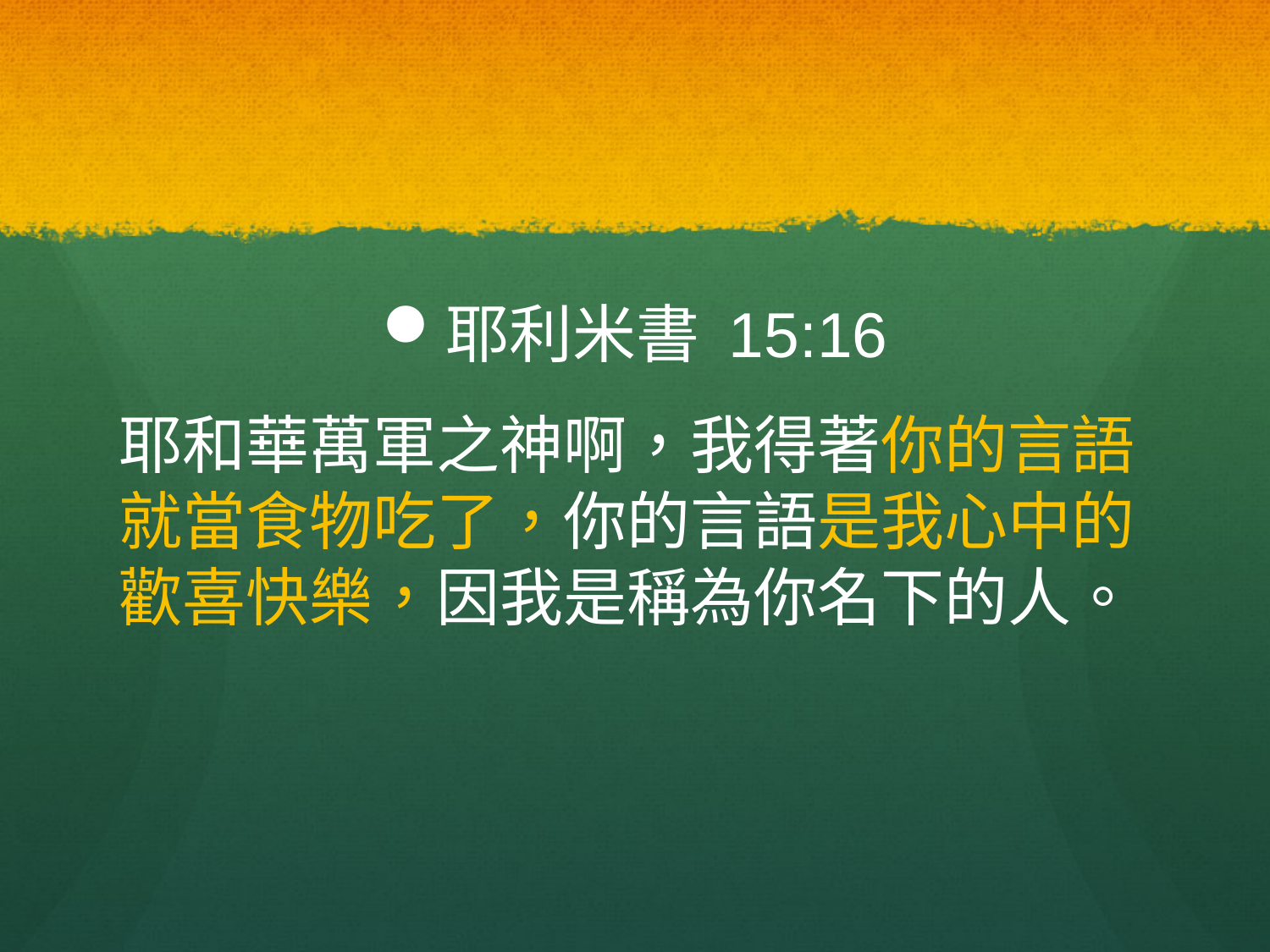

#
耶利米書 15:16
耶和華萬軍之神啊，我得著你的言語就當食物吃了，你的言語是我心中的歡喜快樂，因我是稱為你名下的人。